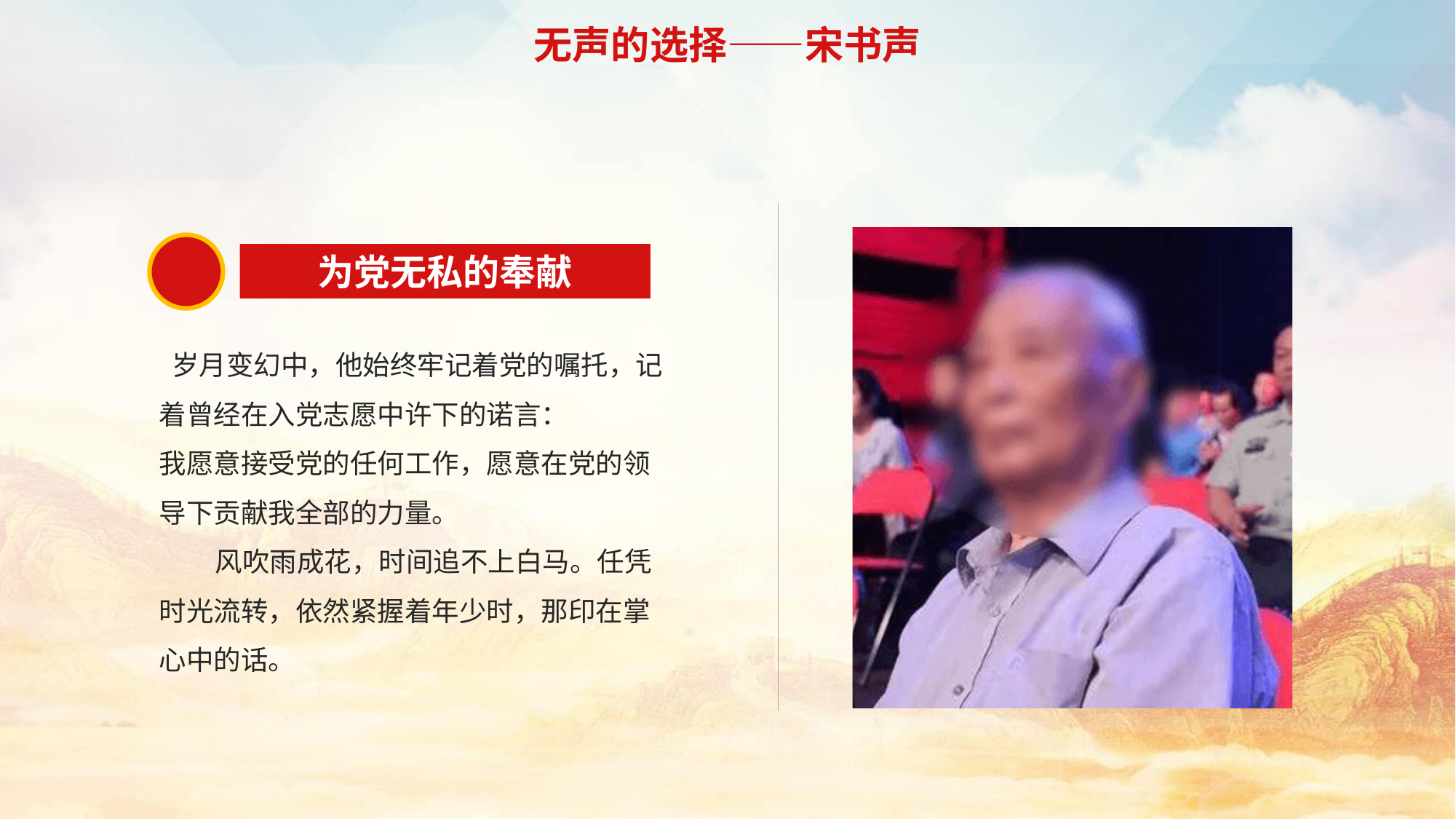

无声的选择——宋书声

为党无私的奉献
 岁月变幻中，他始终牢记着党的嘱托，记着曾经在入党志愿中许下的诺言：
我愿意接受党的任何工作，愿意在党的领导下贡献我全部的力量。
        风吹雨成花，时间追不上白马。任凭时光流转，依然紧握着年少时，那印在掌心中的话。